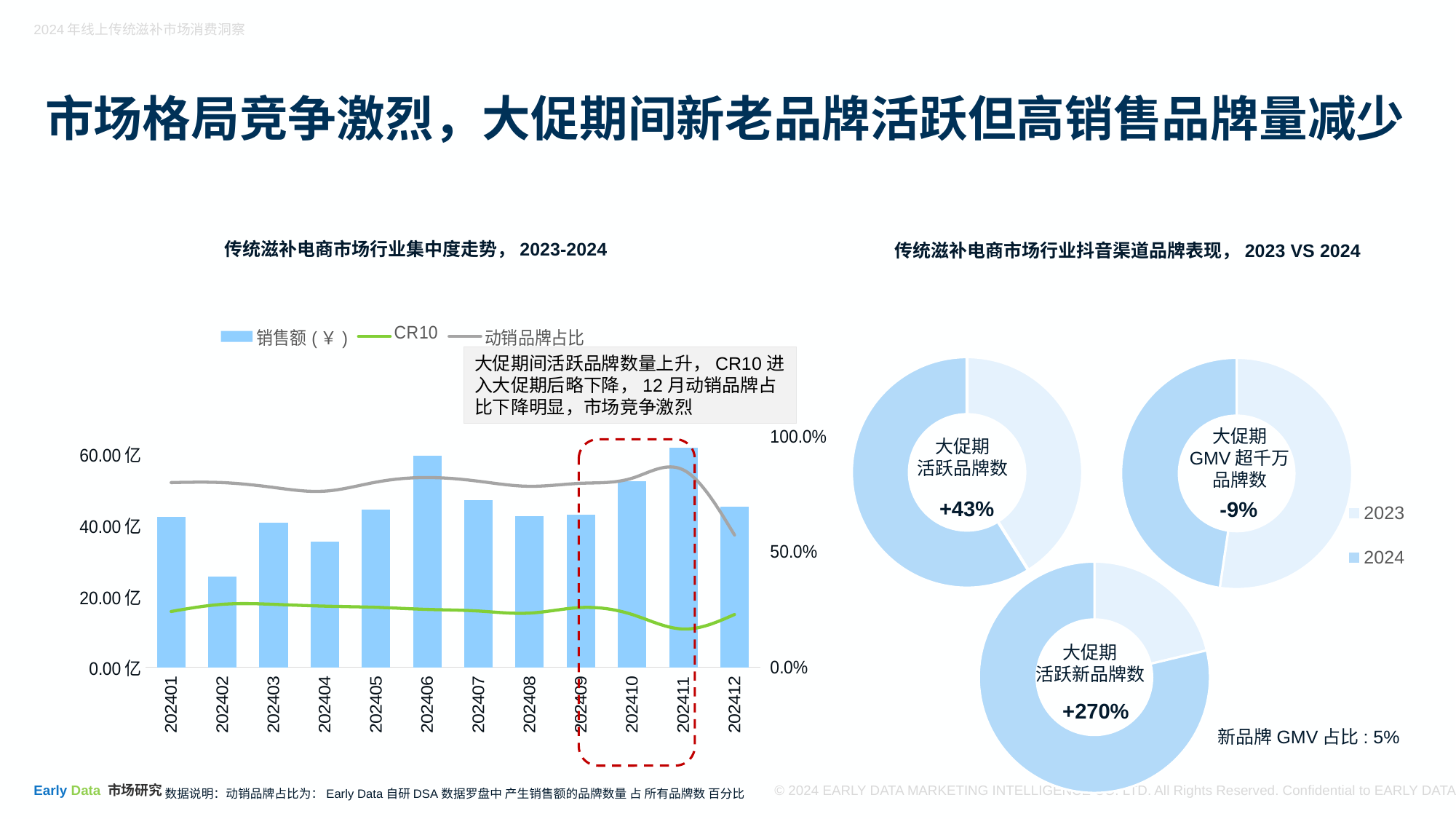

市场格局竞争激烈，大促期间新老品牌活跃但高销售品牌量减少
传统滋补电商市场行业集中度走势，2023-2024

传统滋补电商市场行业抖音渠道品牌表现，2023 VS 2024

### Chart

| Category | 销售额(￥) | CR10 | 动销品牌占比 |
|---|---|---|---|
| 202401 | 4241630051.0 | 0.242 | 0.8 |
| 202402 | 2559073288.0 | 0.273 | 0.8 |
| 202403 | 4077471992.0 | 0.273 | 0.779 |
| 202404 | 3538425983.0 | 0.265 | 0.763 |
| 202405 | 4436558308.0 | 0.26 | 0.802 |
| 202406 | 5959602214.0 | 0.251 | 0.822 |
| 202407 | 4712173147.0 | 0.244 | 0.806 |
| 202408 | 4246046319.0 | 0.235 | 0.784 |
| 202409 | 4286647458.0 | 0.259 | 0.797 |
| 202410 | 5244271260.0 | 0.229 | 0.819 |
| 202411 | 6178410244.0 | 0.166 | 0.855 |
| 202412 | 4530542402.0 | 0.229 | 0.573 |
大促期间活跃品牌数量上升，CR10进入大促期后略下降，12月动销品牌占比下降明显，市场竞争激烈

### Chart

| Category | 品牌数 |
|---|---|
| 2023年 | 3568.0 |
| 2024年 | 5116.0 |

### Chart

| Category | 品牌数 |
|---|---|
| 2023 | 112.0 |
| 2024 | 102.0 |
大促期
GMV超千万品牌数
大促期
活跃品牌数
+43%
-9%

### Chart

| Category | 品牌 |
|---|---|
| 2023 | 596.0 |
| 2024 | 2207.0 |
大促期
活跃新品牌数
+270%

新品牌GMV占比: 5%
数据说明：动销品牌占比为：Early Data自研DSA数据罗盘中 产生销售额的品牌数量 占 所有品牌数 百分比